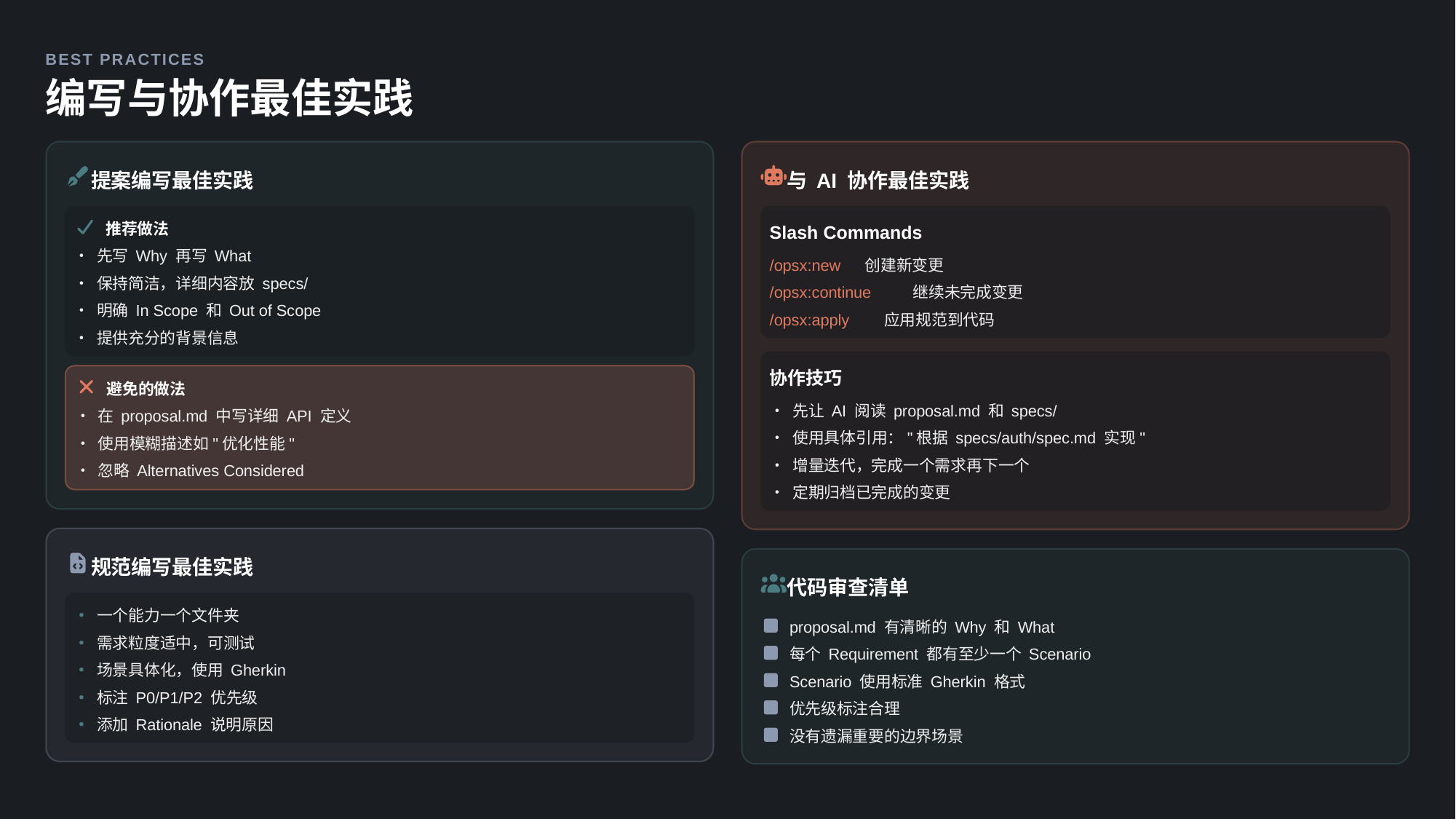

BEST PRACTICES
编写与协作最佳实践

提案编写最佳实践
与 AI 协作最佳实践

推荐做法
Slash Commands

• 先写 Why 再写 What
/opsx:new
创建新变更
• 保持简洁，详细内容放 specs/
/opsx:continue
继续未完成变更
• 明确 In Scope 和 Out of Scope
/opsx:apply
应用规范到代码
• 提供充分的背景信息

协作技巧

避免的做法

• 先让 AI 阅读 proposal.md 和 specs/
• 在 proposal.md 中写详细 API 定义
• 使用具体引用："根据 specs/auth/spec.md 实现"
• 使用模糊描述如"优化性能"
• 增量迭代，完成一个需求再下一个
• 忽略 Alternatives Considered
• 定期归档已完成的变更

规范编写最佳实践

代码审查清单

• 一个能力一个文件夹
proposal.md 有清晰的 Why 和 What

• 需求粒度适中，可测试
每个 Requirement 都有至少一个 Scenario

• 场景具体化，使用 Gherkin
Scenario 使用标准 Gherkin 格式

• 标注 P0/P1/P2 优先级
优先级标注合理

• 添加 Rationale 说明原因
没有遗漏重要的边界场景